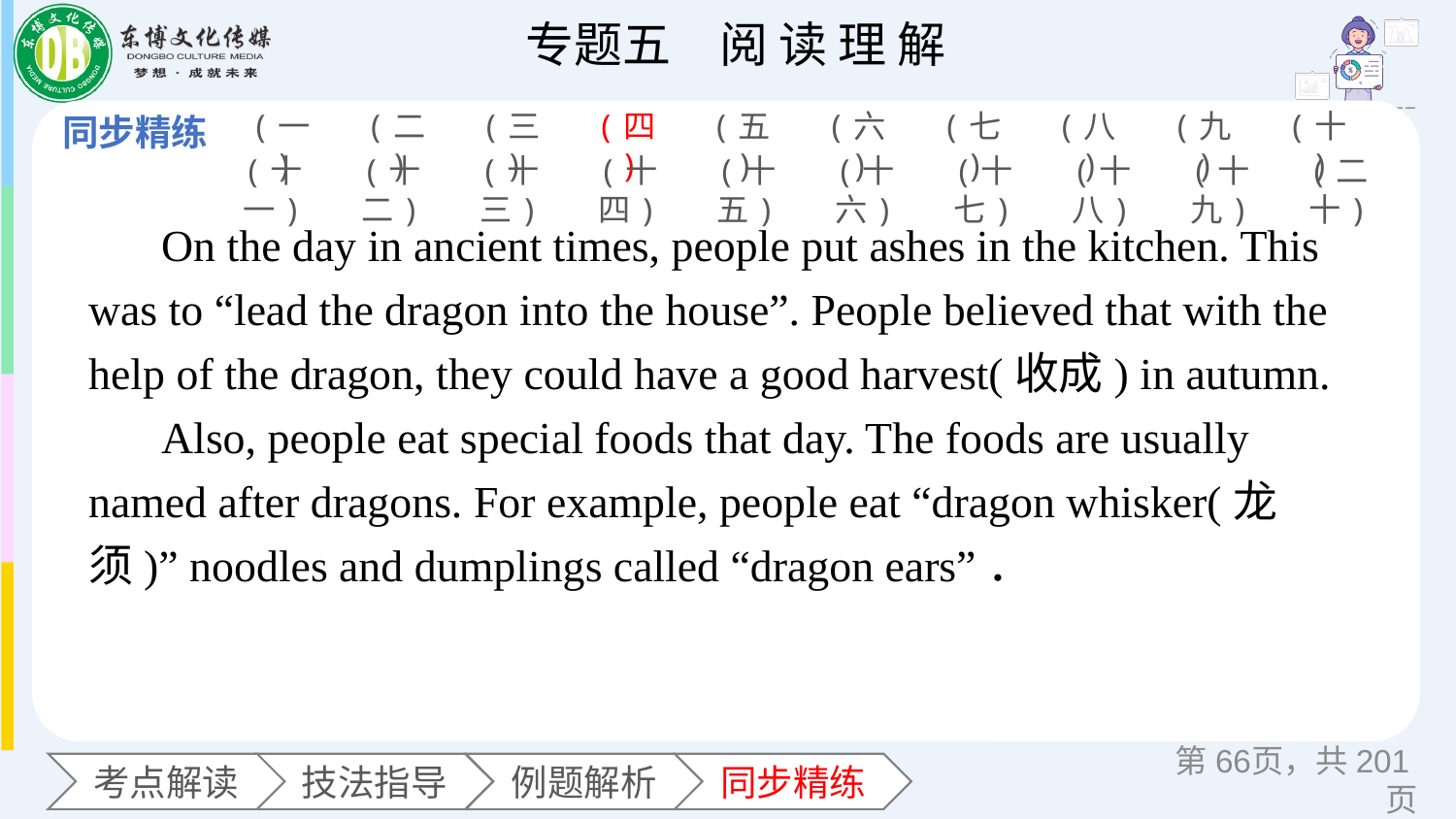

(一)
(二)
(三)
(四)
(五)
(六)
(七)
(八)
(九)
(十)
(十一)
(十二)
(十三)
(十四)
(十五)
(十六)
(十七)
(十八)
(十九)
(二十)
On the day in ancient times, people put ashes in the kitchen. This was to “lead the dragon into the house”. People believed that with the help of the dragon, they could have a good harvest(收成) in autumn.
Also, people eat special foods that day. The foods are usually named after dragons. For example, people eat “dragon whisker(龙须)” noodles and dumplings called “dragon ears”．
第66页，共201页